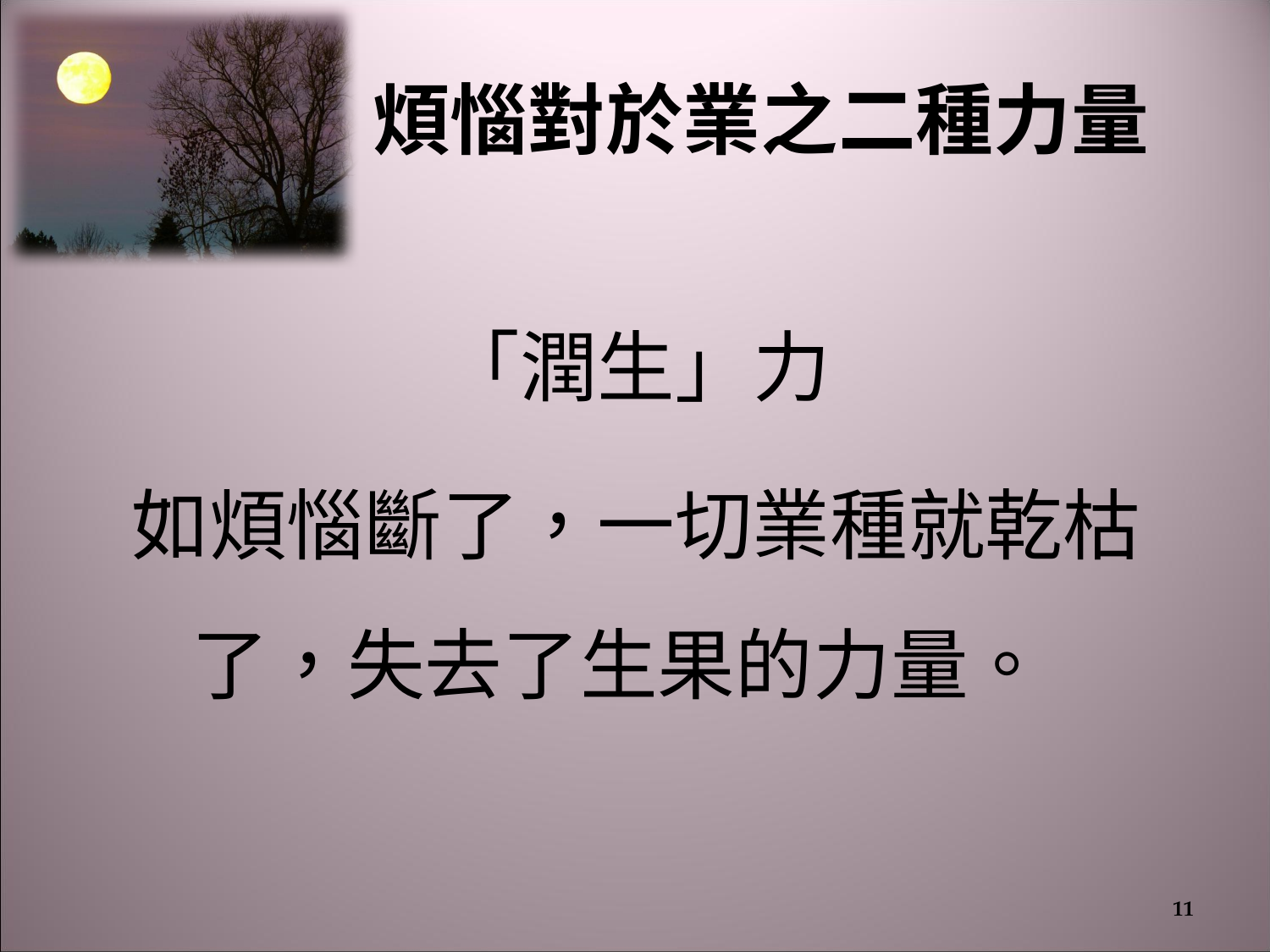

# 煩惱對於業之二種力量
「潤生」力
如煩惱斷了，一切業種就乾枯了，失去了生果的力量。
11